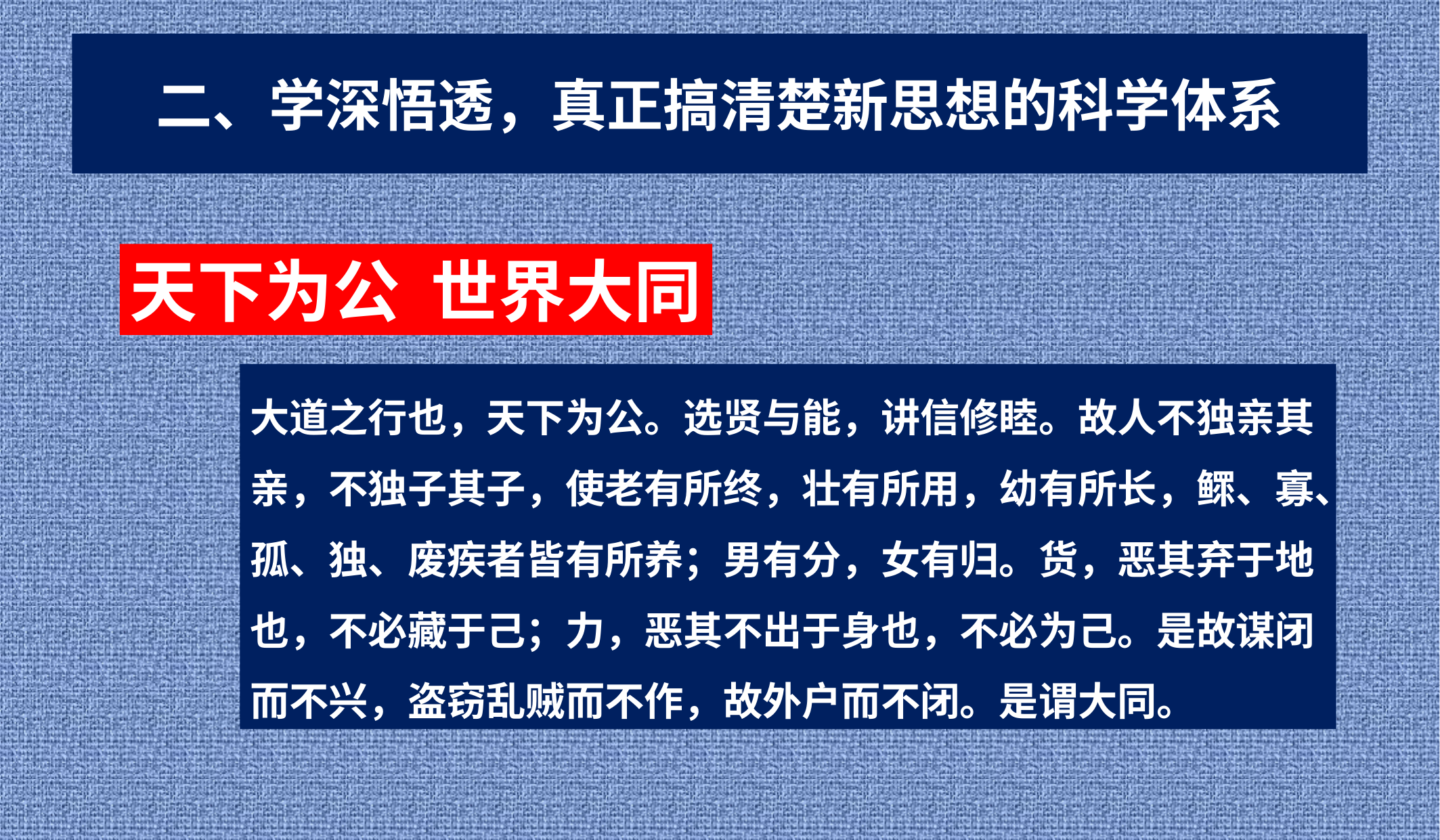

# 二、学深悟透，真正搞清楚新思想的科学体系
天下为公  世界大同
大道之行也，天下为公。选贤与能，讲信修睦。故人不独亲其亲，不独子其子，使老有所终，壮有所用，幼有所长，鳏、寡、孤、独、废疾者皆有所养；男有分，女有归。货，恶其弃于地也，不必藏于己；力，恶其不出于身也，不必为己。是故谋闭而不兴，盗窃乱贼而不作，故外户而不闭。是谓大同。